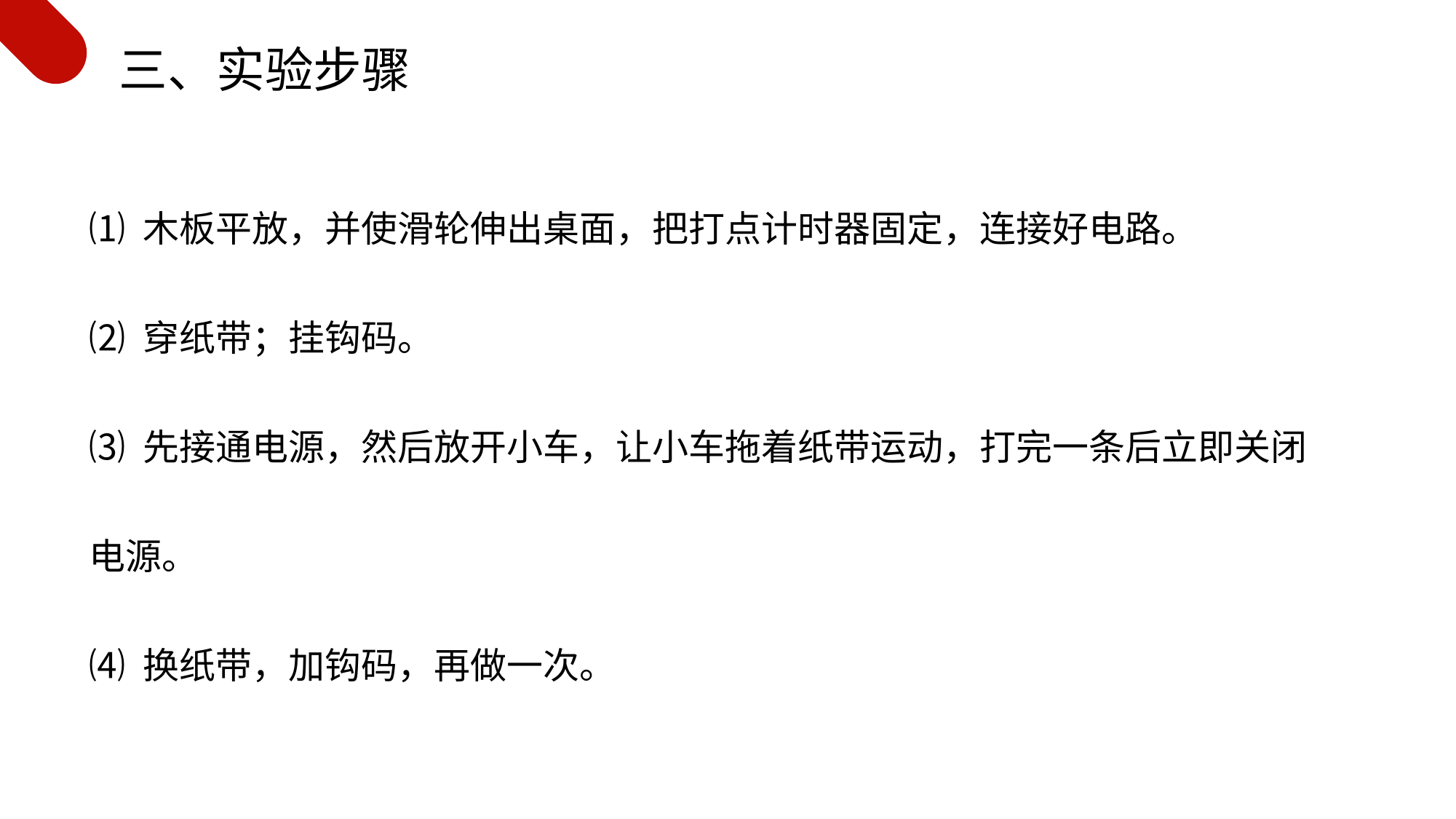

三、实验步骤
⑴ 木板平放，并使滑轮伸出桌面，把打点计时器固定，连接好电路。
⑵ 穿纸带；挂钩码。
⑶ 先接通电源，然后放开小车，让小车拖着纸带运动，打完一条后立即关闭电源。
⑷ 换纸带，加钩码，再做一次。